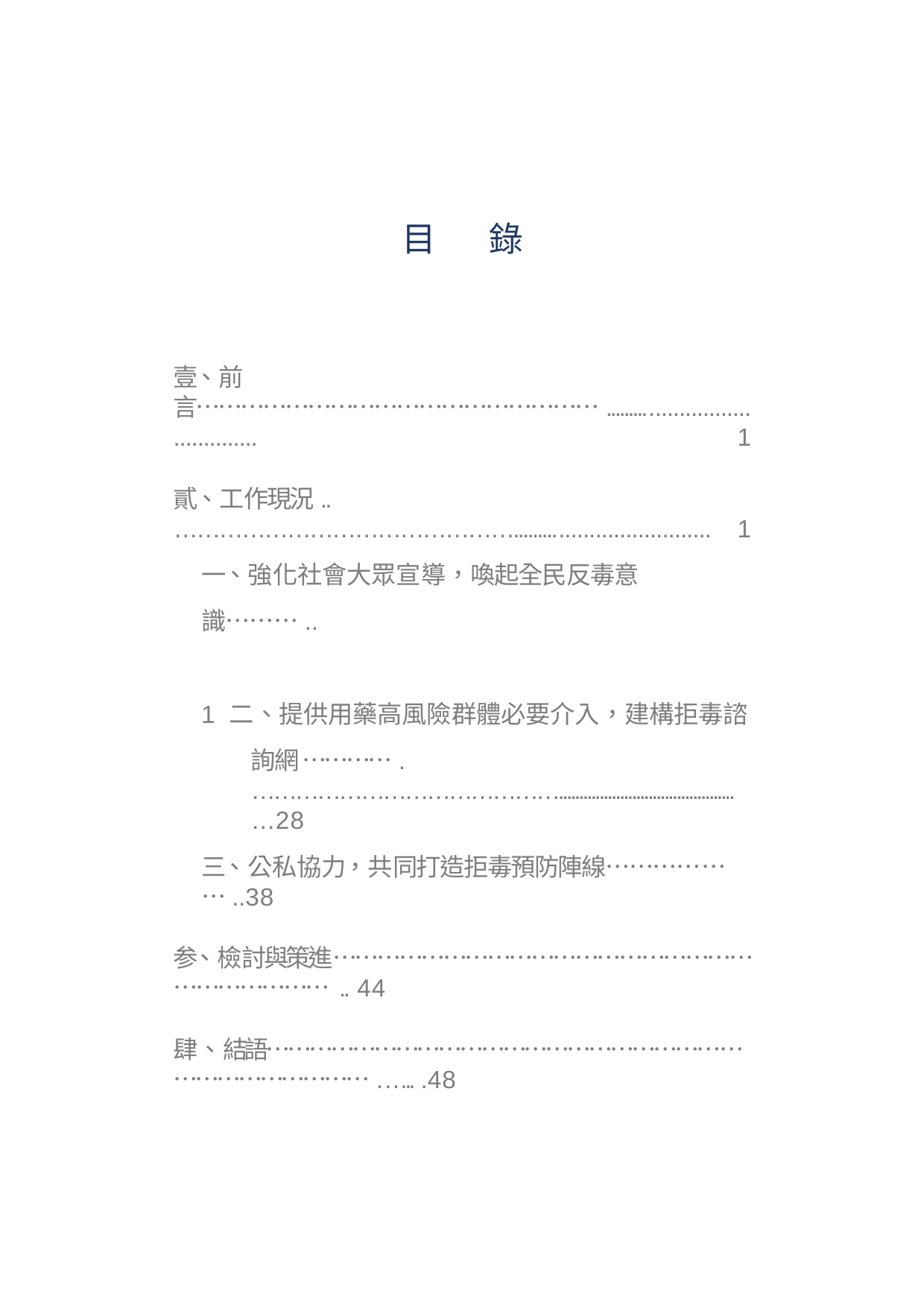

目	錄
壹、前言………………………………………………........................................	1

貳、工作現況..………………………………………..................................	1
一、強化社會大眾宣導，喚起全民反毒意識………..	1 二、提供用藥高風險群體必要介入，建構拒毒諮
詢 網 ………….……………………………………........................................... …28
三、公私協力，共同打造拒毒預防陣線………………..38

参、檢討與策進…………………………………………………………………… .. 44

肆、結語……………………………………………………… …………………………. ….. .48